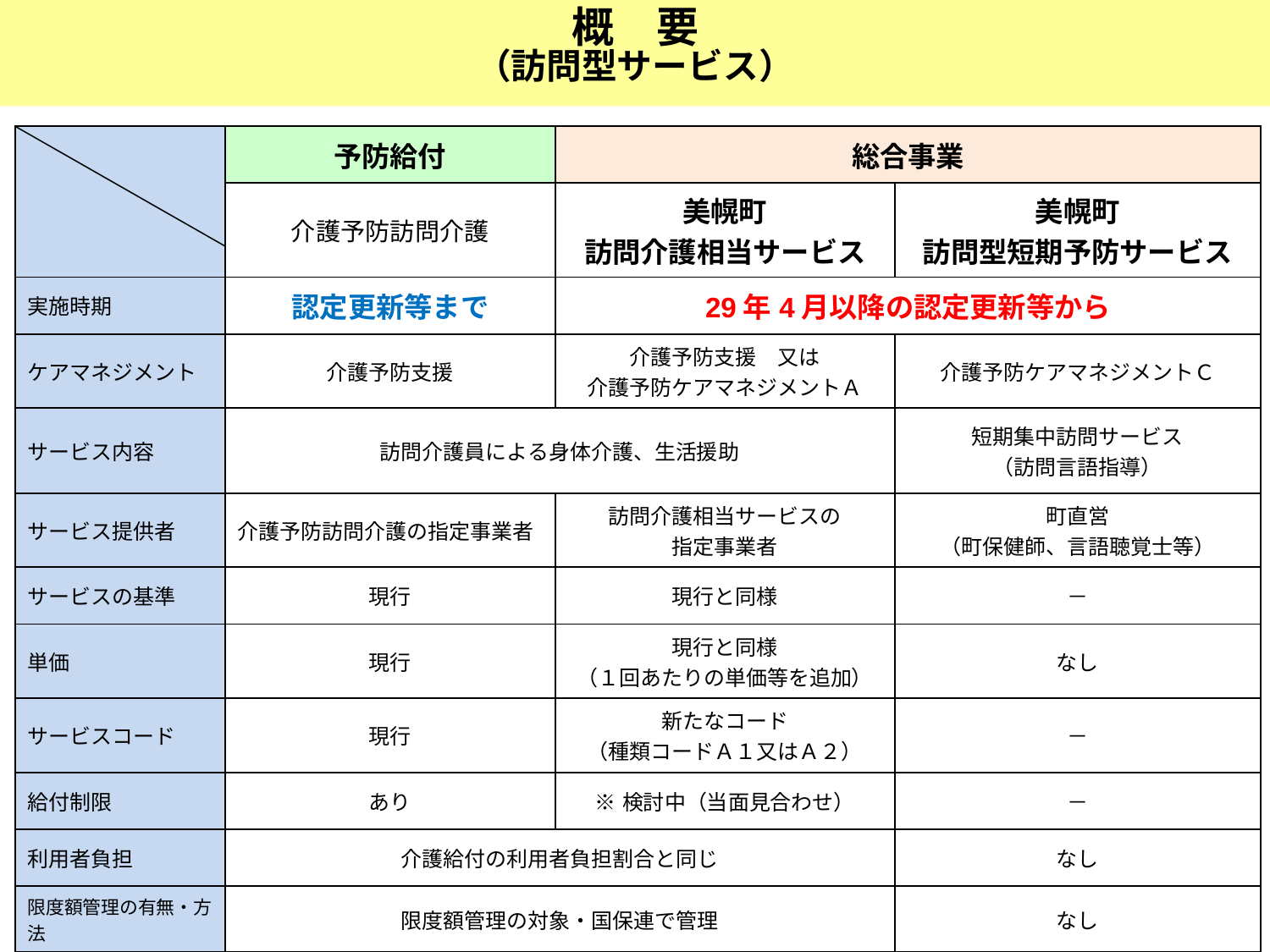

概　要
（訪問型サービス）
|  | 予防給付 | 総合事業 |  |
| --- | --- | --- | --- |
|  | 介護予防訪問介護 | 美幌町 訪問介護相当サービス | 美幌町 訪問型短期予防サービス |
| 実施時期 | 認定更新等まで | 29年4月以降の認定更新等から |  |
| ケアマネジメント | 介護予防支援 | 介護予防支援　又は 介護予防ケアマネジメントＡ | 介護予防ケアマネジメントＣ |
| サービス内容 | 訪問介護員による身体介護、生活援助 |  | 短期集中訪問サービス （訪問言語指導） |
| サービス提供者 | 介護予防訪問介護の指定事業者 | 訪問介護相当サービスの 指定事業者 | 町直営 （町保健師、言語聴覚士等） |
| サービスの基準 | 現行 | 現行と同様 | － |
| 単価 | 現行 | 現行と同様 （１回あたりの単価等を追加） | なし |
| サービスコード | 現行 | 新たなコード （種類コードＡ１又はＡ２） | － |
| 給付制限 | あり | ※検討中（当面見合わせ） | － |
| 利用者負担 | 介護給付の利用者負担割合と同じ |  | なし |
| 限度額管理の有無・方法 | 限度額管理の対象・国保連で管理 |  | なし |
| 事業者への支払方法 | 国保連経由で審査・支払 |  | － |